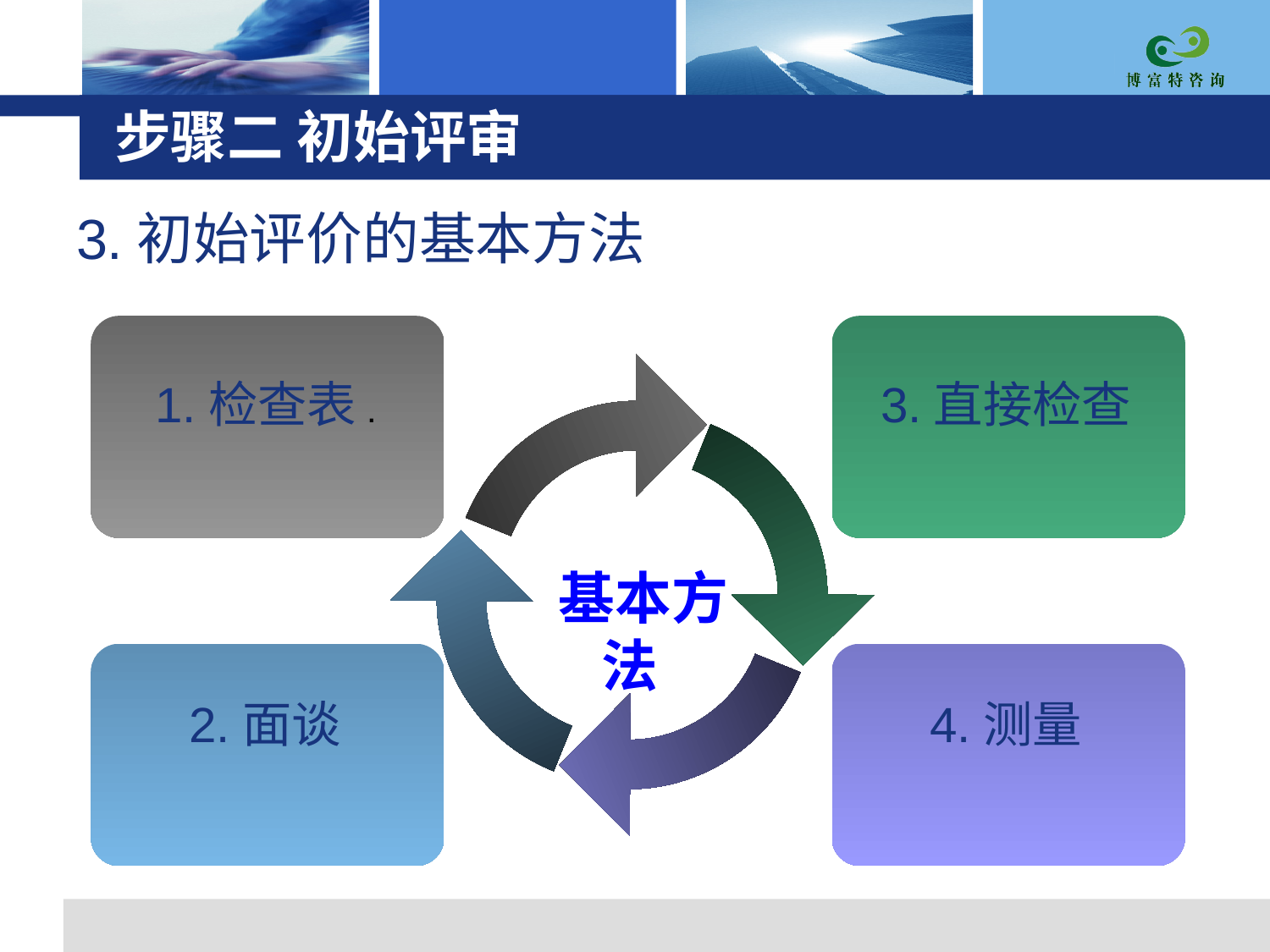

# 步骤二 初始评审
3.初始评价的基本方法

1.检查表.
3.直接检查

 基本方法

2.面谈
4.测量